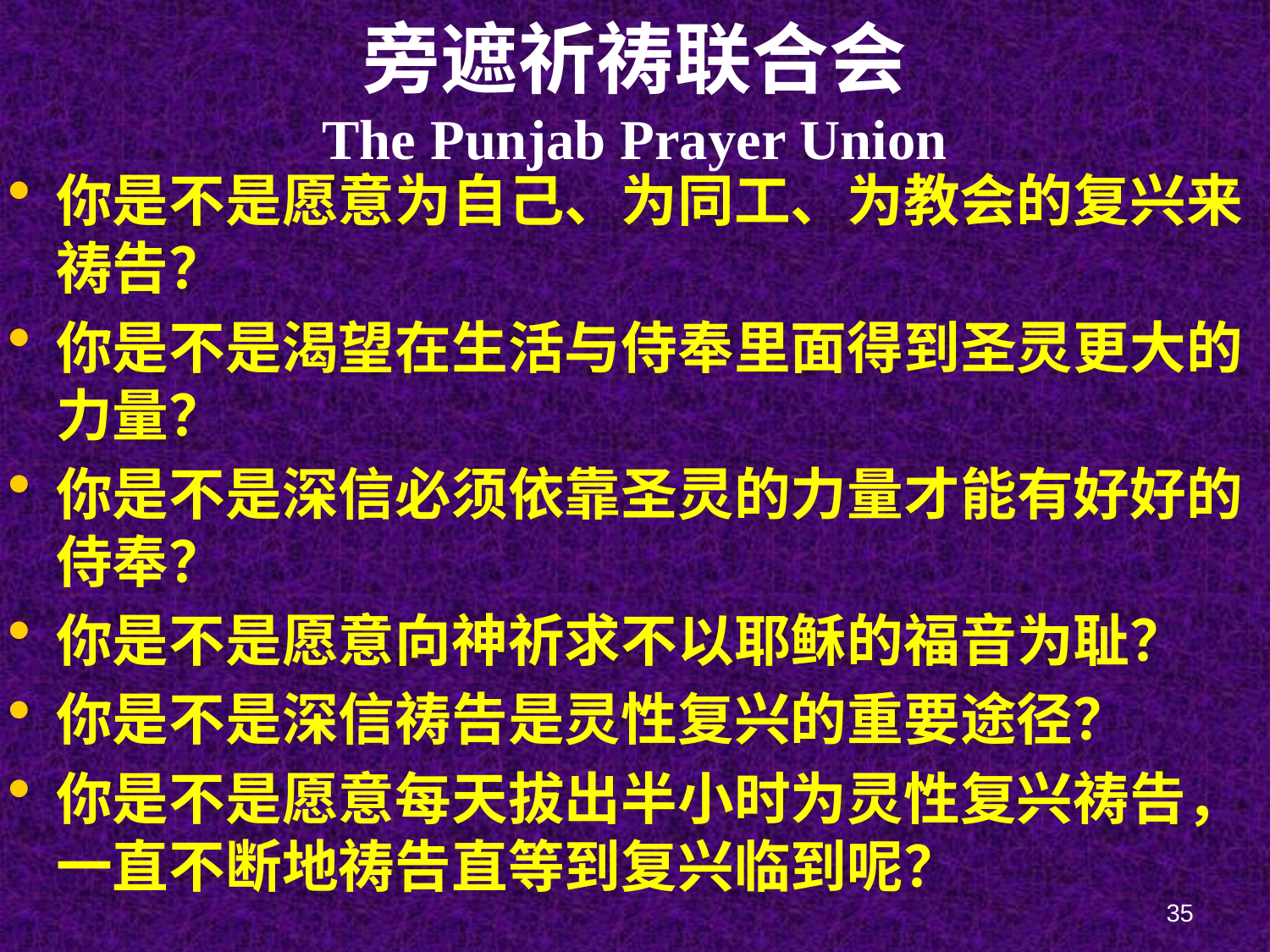

# 旁遮祈祷联合会 The Punjab Prayer Union
你是不是愿意为自己、为同工、为教会的复兴来祷告？
你是不是渴望在生活与侍奉里面得到圣灵更大的力量？
你是不是深信必须依靠圣灵的力量才能有好好的侍奉？
你是不是愿意向神祈求不以耶稣的福音为耻？
你是不是深信祷告是灵性复兴的重要途径？
你是不是愿意每天拔出半小时为灵性复兴祷告，一直不断地祷告直等到复兴临到呢？
35